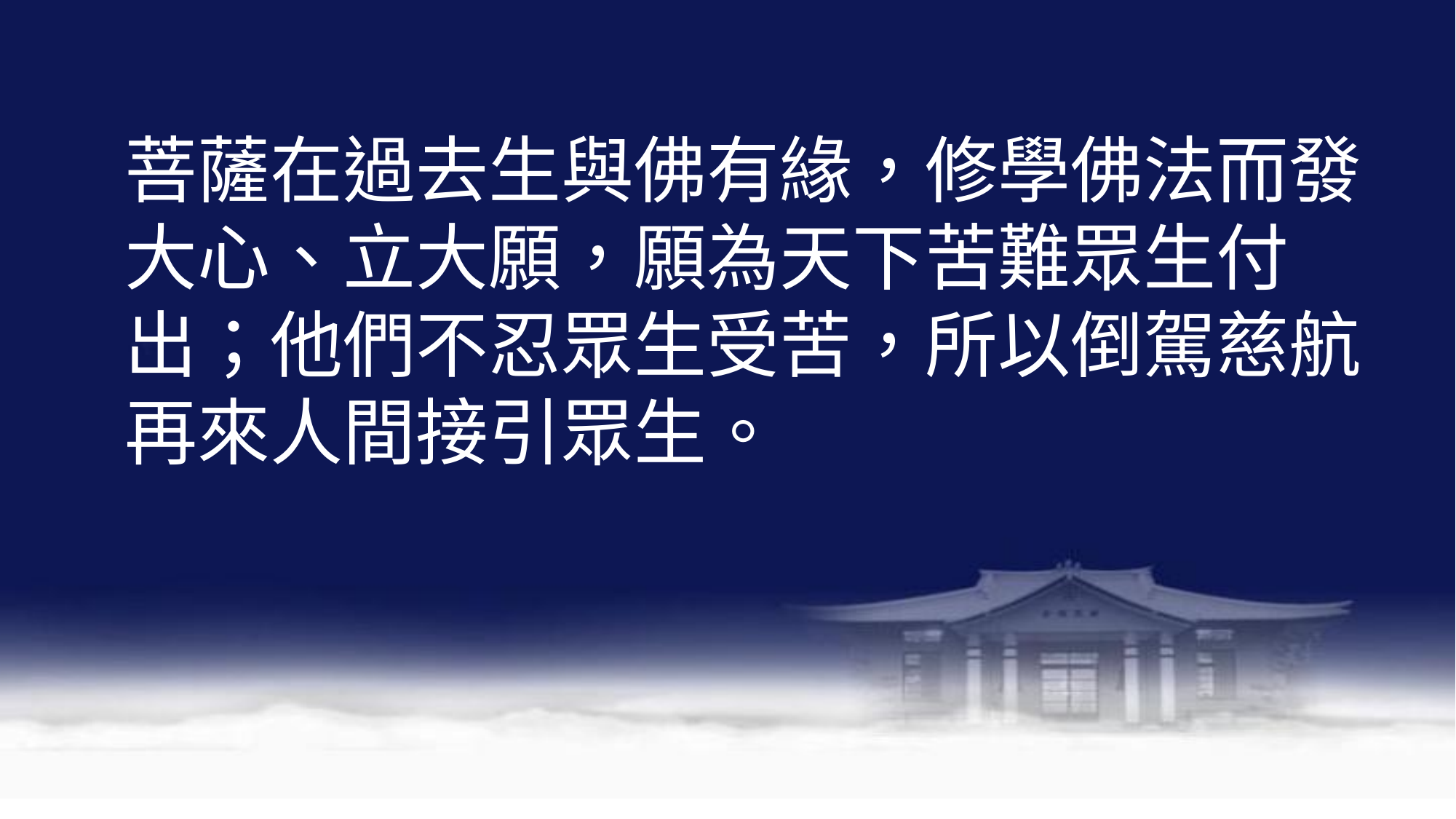

菩薩在過去生與佛有緣，修學佛法而發大心、立大願，願為天下苦難眾生付出；他們不忍眾生受苦，所以倒駕慈航再來人間接引眾生。